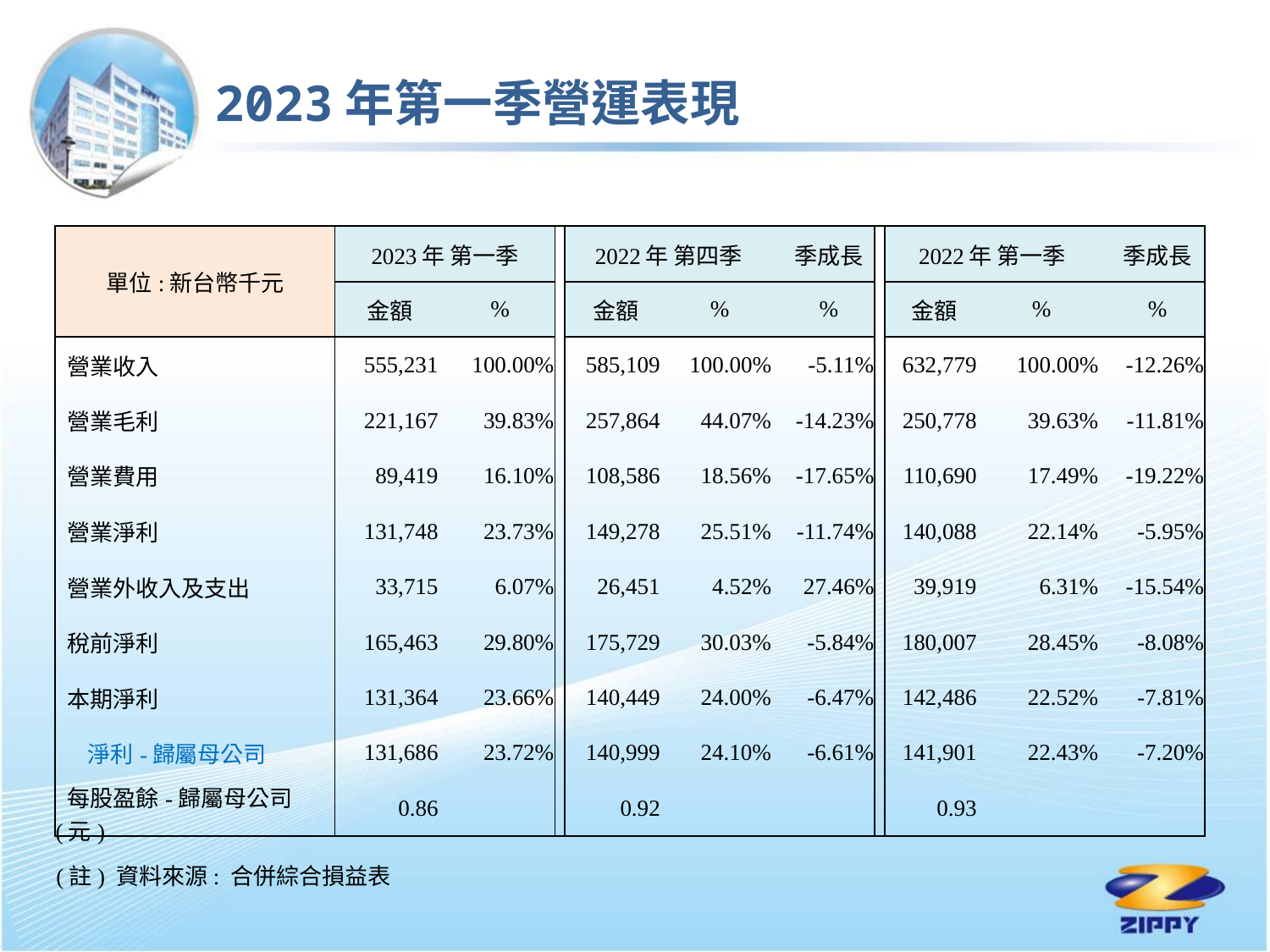

2023年第一季營運表現
| 單位:新台幣千元 | 2023年 第一季 |  |  | 2022年 第四季 |  |  | 季成長 |  | 2022年 第一季 |  |  | 季成長 |
| --- | --- | --- | --- | --- | --- | --- | --- | --- | --- | --- | --- | --- |
|  | 金額 | % |  | 金額 | % |  | % |  | 金額 | % |  | % |
| 營業收入 | 555,231 | 100.00% |  | 585,109 | 100.00% |  | -5.11% |  | 632,779 | 100.00% |  | -12.26% |
| 營業毛利 | 221,167 | 39.83% |  | 257,864 | 44.07% |  | -14.23% |  | 250,778 | 39.63% |  | -11.81% |
| 營業費用 | 89,419 | 16.10% |  | 108,586 | 18.56% |  | -17.65% |  | 110,690 | 17.49% |  | -19.22% |
| 營業淨利 | 131,748 | 23.73% |  | 149,278 | 25.51% |  | -11.74% |  | 140,088 | 22.14% |  | -5.95% |
| 營業外收入及支出 | 33,715 | 6.07% |  | 26,451 | 4.52% |  | 27.46% |  | 39,919 | 6.31% |  | -15.54% |
| 稅前淨利 | 165,463 | 29.80% |  | 175,729 | 30.03% |  | -5.84% |  | 180,007 | 28.45% |  | -8.08% |
| 本期淨利 | 131,364 | 23.66% |  | 140,449 | 24.00% |  | -6.47% |  | 142,486 | 22.52% |  | -7.81% |
| 淨利-歸屬母公司 | 131,686 | 23.72% |  | 140,999 | 24.10% |  | -6.61% |  | 141,901 | 22.43% |  | -7.20% |
| 每股盈餘-歸屬母公司(元) | 0.86 |  |  | 0.92 |  |  |  |  | 0.93 |  |  |  |
(註) 資料來源: 合併綜合損益表